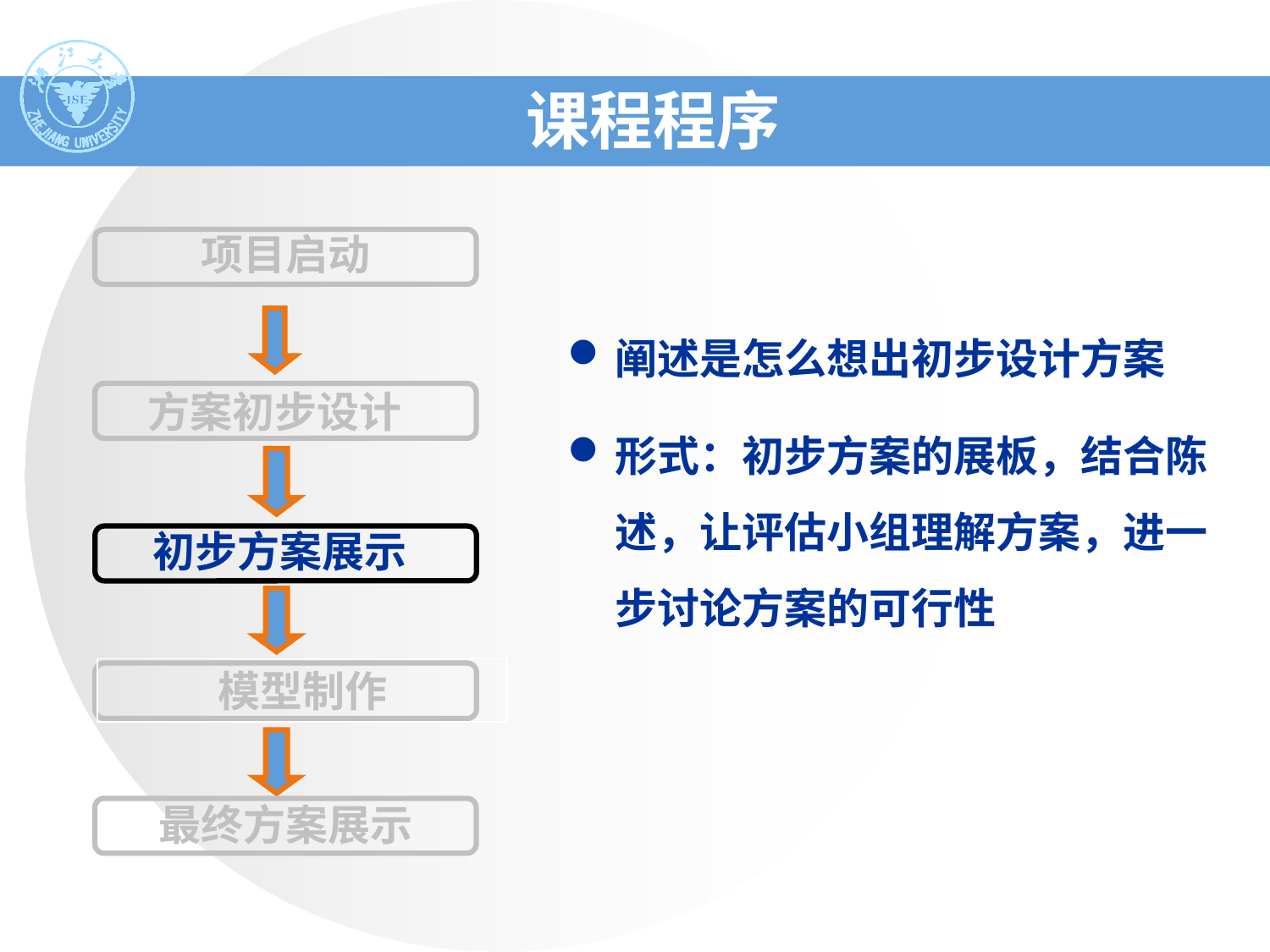

课程程序
项目启动

阐述是怎么想出初步设计方案
形式：初步方案的展板，结合陈述，让评估小组理解方案，进一步讨论方案的可行性

方案初步设计

初步方案展示

模型制作

最终方案展示